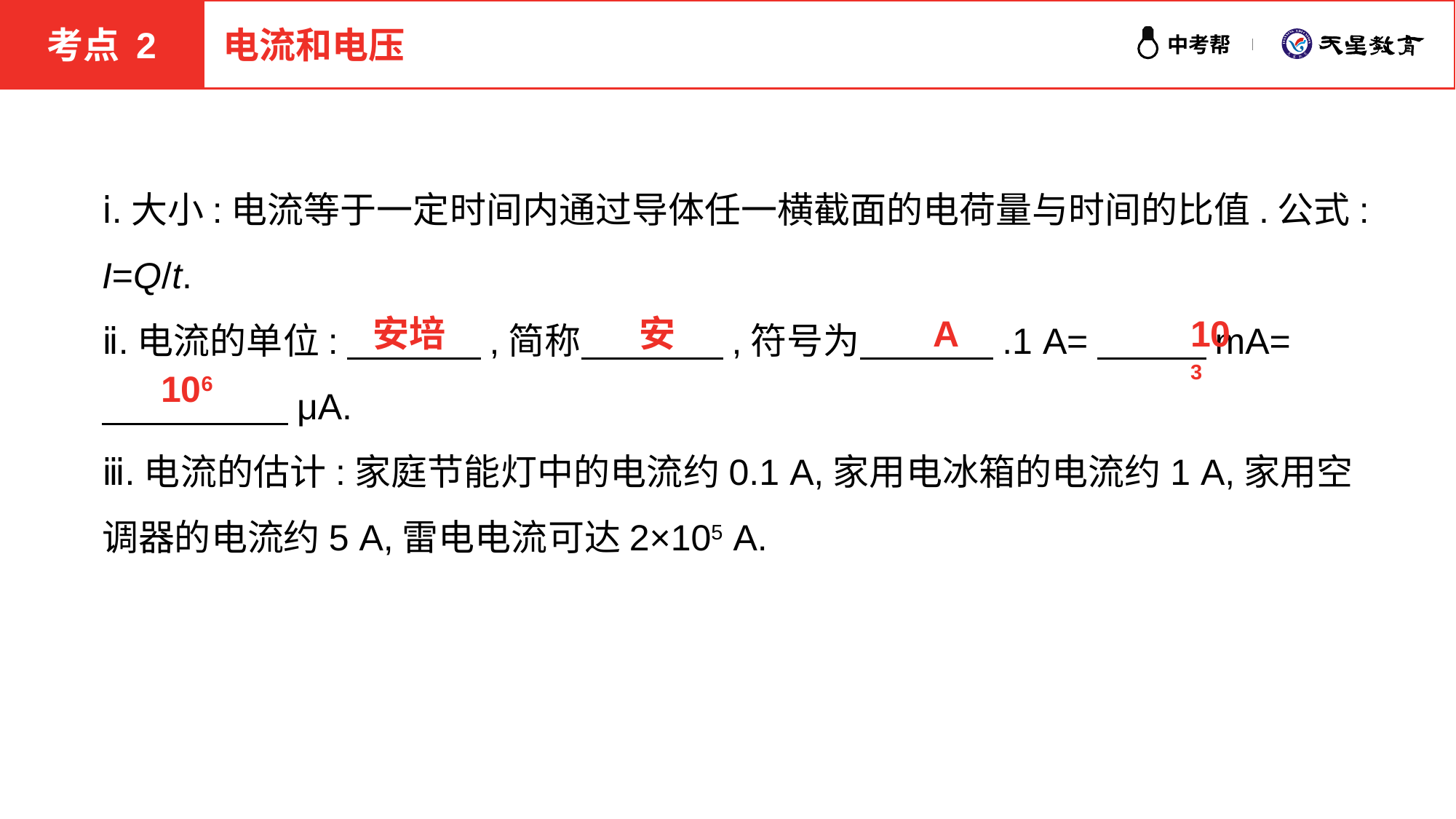

考点 2
电流和电压
ⅰ.大小:电流等于一定时间内通过导体任一横截面的电荷量与时间的比值.公式:I=Q/t.
ⅱ.电流的单位:　   　　,简称　    　　,符号为　   　　.1 A=　　　mA=
　　　　     μA.
ⅲ.电流的估计:家庭节能灯中的电流约0.1 A,家用电冰箱的电流约1 A,家用空调器的电流约5 A,雷电电流可达2×105 A.
安培
安
A
103
106